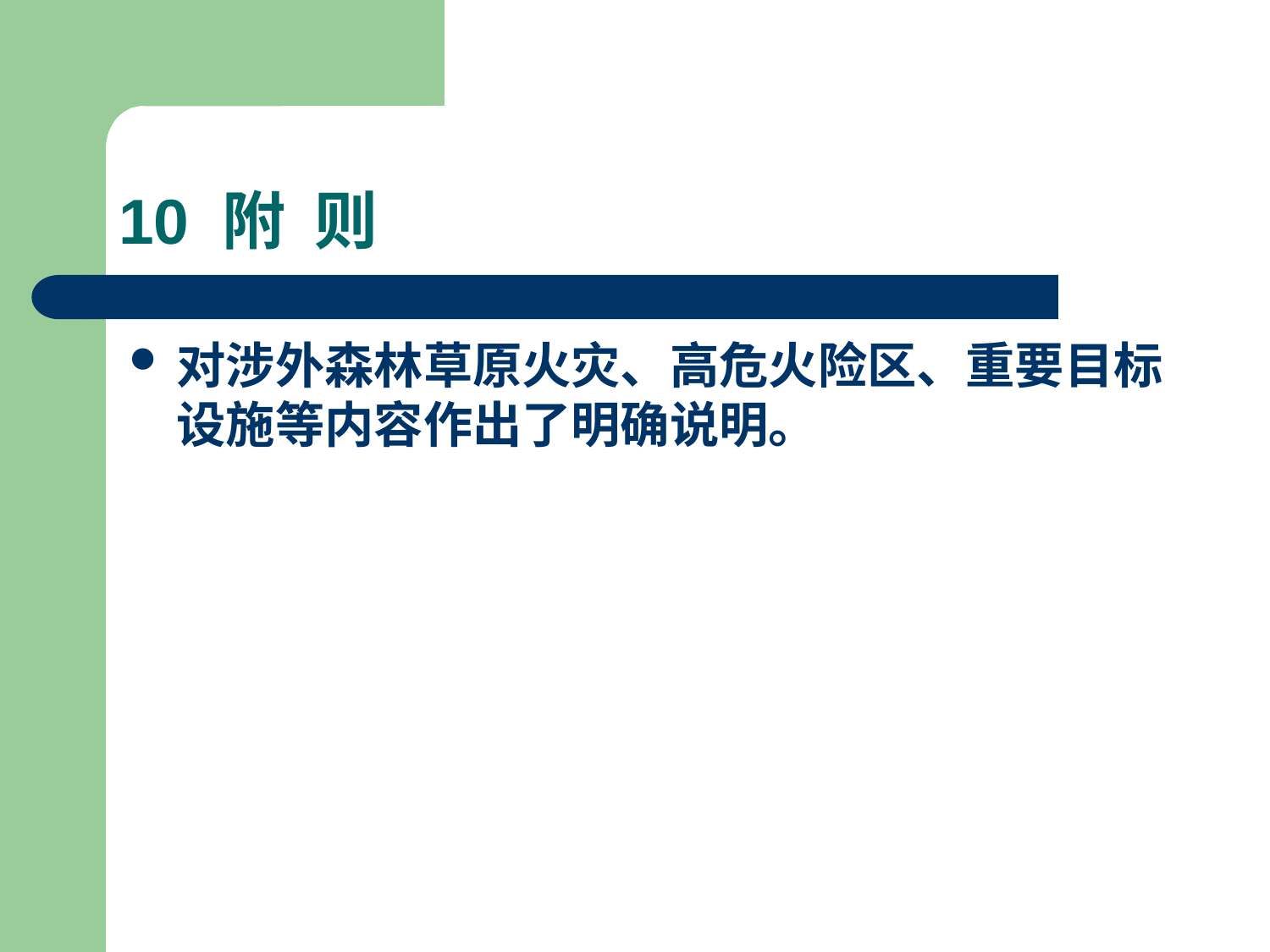

# 10 附  则
对涉外森林草原火灾、高危火险区、重要目标设施等内容作出了明确说明。